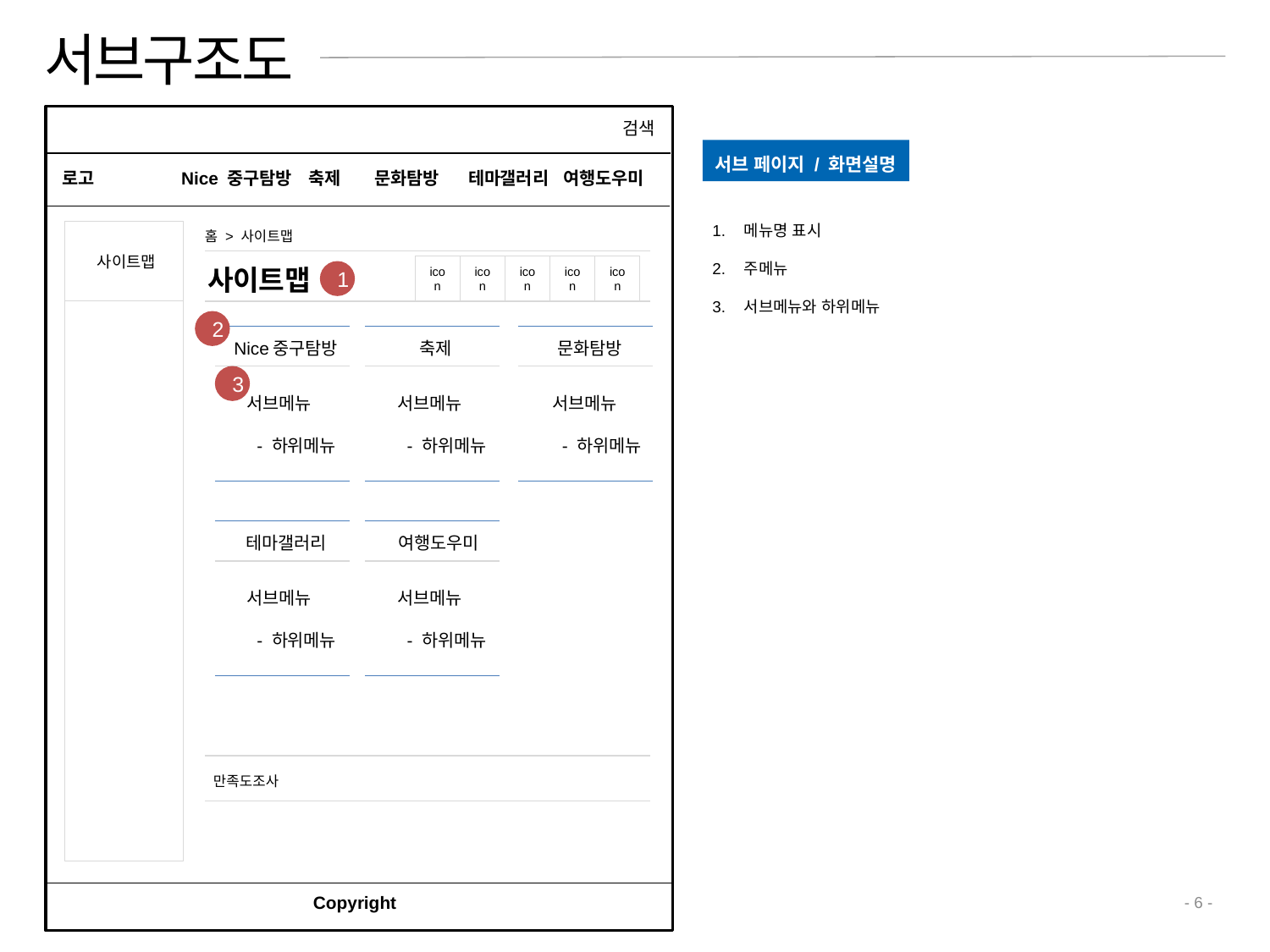

# 서브구조도
ㄷ
검색
서브 페이지 / 화면설명

로고
Nice 중구탐방	축제       문화탐방      테마갤러리   여행도우미
메뉴명 표시
주메뉴
서브메뉴와 하위메뉴

사이트맵
홈 > 사이트맵
사이트맵
icon
icon
icon
icon
icon
1

2
Nice중구탐방
축제
문화탐방
3
서브메뉴

  - 하위메뉴
서브메뉴

  - 하위메뉴
서브메뉴

  - 하위메뉴
테마갤러리
여행도우미
서브메뉴

  - 하위메뉴
서브메뉴

  - 하위메뉴
만족도조사
Copyright